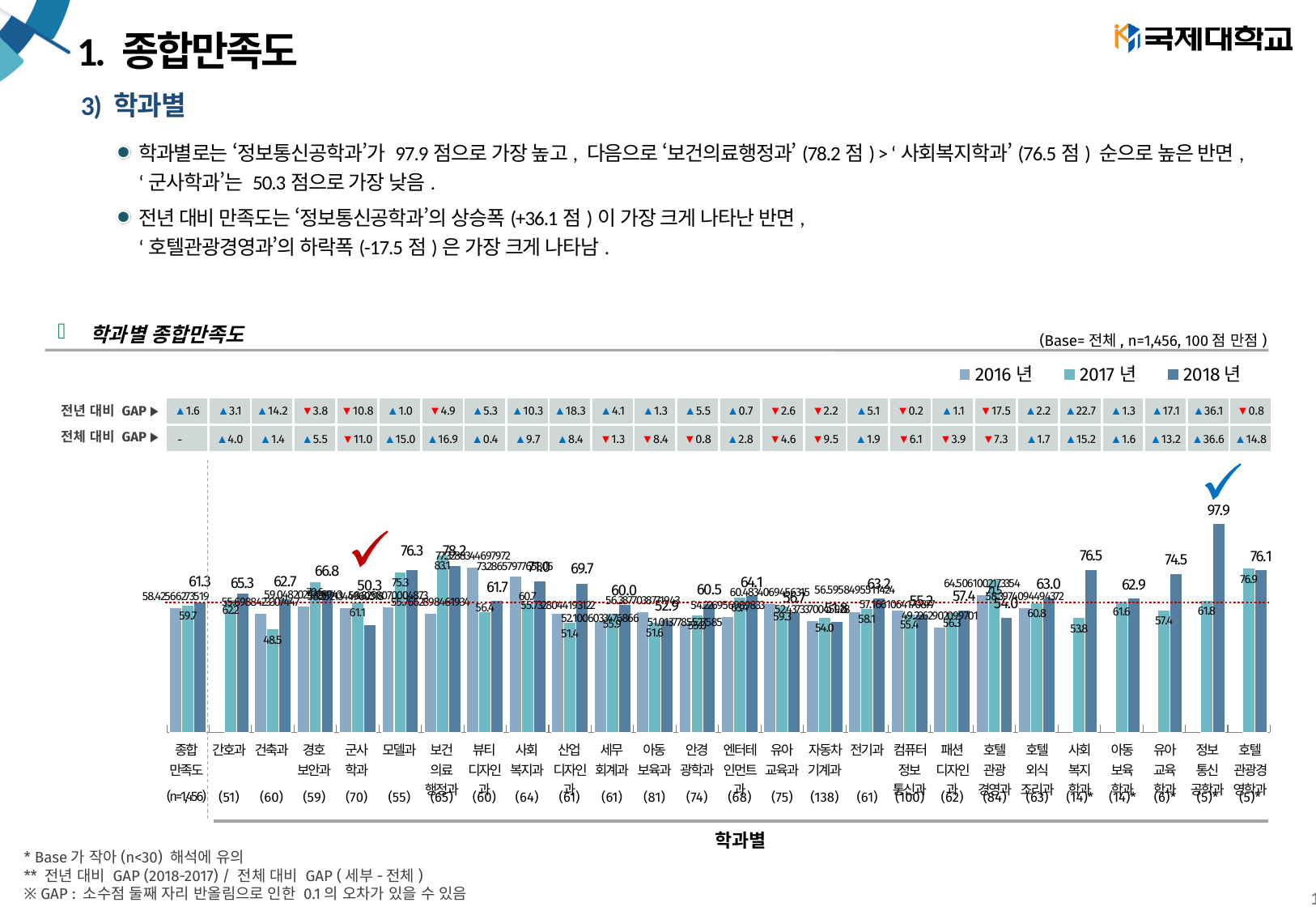

# 1. 종합만족도
3) 학과별
학과별로는 ‘정보통신공학과’가 97.9점으로 가장 높고, 다음으로 ‘보건의료행정과’(78.2점) > ‘사회복지학과’(76.5점) 순으로 높은 반면,
‘군사학과’는 50.3점으로 가장 낮음.
전년 대비 만족도는 ‘정보통신공학과’의 상승폭(+36.1점)이 가장 크게 나타난 반면,
‘호텔관광경영과’의 하락폭(-17.5점)은 가장 크게 나타남.
학과별 종합만족도
(Base=전체, n=1,456, 100점 만점)

### Chart

| Category | 2016년 | 2017년 | 2018년 |
|---|---|---|---|
| 전체 | 58.42566273518995 | 59.72335110082826 | 61.27502369997913 |
| 간호과 | None | 62.212760893246184 | 65.26119902168838 |
| 건축과 | 55.698842330744725 | 48.506041179337224 | 62.73024459283174 |
| 경호보안과 | 59.04820252269428 | 70.63643033477014 | 66.77891763306458 |
| 군사학과 | 58.25213449603176 | 61.07685621882991 | 50.31051338682979 |
| 모델과 | 58.82580700048732 | 75.25944680884602 | 76.28835978764475 |
| 보건의료행정과 | 55.76628984619341 | 83.14147147333178 | 78.15227170470652 |
| 뷰티디자인과 | 77.32883446979716 | 56.36573758339509 | 61.680435077139435 |
| 사회복지과 | 73.2865797765805 | 60.72096734892788 | 70.99841617923036 |
| 산업디자인과 | 55.732804419312174 | 51.439654970760245 | 69.73640556294141 |
| 세무회계과 | 52.1006033476866 | 55.91636779791008 | 60.00491323969738 |
| 아동보육과 | 56.38770387719425 | 51.59625345015113 | 52.85273521417869 |
| 안경광학과 | 51.01377855275849 | 55.04219370442568 | 60.46756917741053 |
| 엔터테인먼트과 | 54.22695698983297 | 63.427617303061574 | 64.13907010197269 |
| 유아교육과 | 60.48340694563152 | 59.28513099038523 | 56.66989928542152 |
| 자동차기계과 | 52.43733700459276 | 53.96295348121297 | 51.81082612964423 |
| 전기과 | 56.59584955114239 | 58.140030654593495 | 63.16215367483947 |
| 컴퓨터정보통신과 | 57.166106417087704 | 55.397864703044206 | 55.21128631790786 |
| 패션디자인과 | 49.22629020997006 | 56.300031534011794 | 57.441537311062106 |
| 호텔관광경영과 | 64.5061002173354 | 71.48417002836688 | 54.02999042131027 |
| 호텔외식조리과 | 58.397409449437184 | 60.81748504011969 | 62.9883503833251 |
| 사회복지학과 | None | 53.76317982456139 | 76.4677951192909 |
| 아동보육학과 | None | 61.56263018657756 | 62.91440406552426 |
| 유아교육학과 | None | 57.442211895479446 | 74.51388888864814 |
| 정보통신공학과 | None | 61.78439128123338 | 97.8640350872921 |
| 호텔관광경영학과 | None | 76.88493827160494 | 76.14083820648831 |
| ▲1.6 | ▲3.1 | ▲14.2 | ▼3.8 | ▼10.8 | ▲1.0 | ▼4.9 | ▲5.3 | ▲10.3 | ▲18.3 | ▲4.1 | ▲1.3 | ▲5.5 | ▲0.7 | ▼2.6 | ▼2.2 | ▲5.1 | ▼0.2 | ▲1.1 | ▼17.5 | ▲2.2 | ▲22.7 | ▲1.3 | ▲17.1 | ▲36.1 | ▼0.8 |
| --- | --- | --- | --- | --- | --- | --- | --- | --- | --- | --- | --- | --- | --- | --- | --- | --- | --- | --- | --- | --- | --- | --- | --- | --- | --- |
| - | ▲4.0 | ▲1.4 | ▲5.5 | ▼11.0 | ▲15.0 | ▲16.9 | ▲0.4 | ▲9.7 | ▲8.4 | ▼1.3 | ▼8.4 | ▼0.8 | ▲2.8 | ▼4.6 | ▼9.5 | ▲1.9 | ▼6.1 | ▼3.9 | ▼7.3 | ▲1.7 | ▲15.2 | ▲1.6 | ▲13.2 | ▲36.6 | ▲14.8 |
전년 대비 GAP ▶
전체 대비 GAP ▶

| 종합 만족도 | 간호과 | 건축과 | 경호 보안과 | 군사 학과 | 모델과 | 보건 의료 행정과 | 뷰티 디자인과 | 사회 복지과 | 산업 디자인과 | 세무 회계과 | 아동 보육과 | 안경 광학과 | 엔터테인먼트과 | 유아 교육과 | 자동차기계과 | 전기과 | 컴퓨터정보 통신과 | 패션 디자인과 | 호텔 관광 경영과 | 호텔 외식 조리과 | 사회 복지 학과 | 아동 보육 학과 | 유아 교육 학과 | 정보 통신 공학과 | 호텔 관광경영학과 |
| --- | --- | --- | --- | --- | --- | --- | --- | --- | --- | --- | --- | --- | --- | --- | --- | --- | --- | --- | --- | --- | --- | --- | --- | --- | --- |
| (n=1,456) | (51) | (60) | (59) | (70) | (55) | (65) | (60) | (64) | (61) | (61) | (81) | (74) | (68) | (75) | (138) | (61) | (100) | (62) | (84) | (63) | (14)\* | (14)\* | (6)\* | (5)\* | (5)\* |
| 학과별 |
| --- |
* Base가 작아(n<30) 해석에 유의
** 전년 대비 GAP (2018-2017) / 전체 대비 GAP (세부-전체)
※ GAP : 소수점 둘째 자리 반올림으로 인한 0.1의 오차가 있을 수 있음